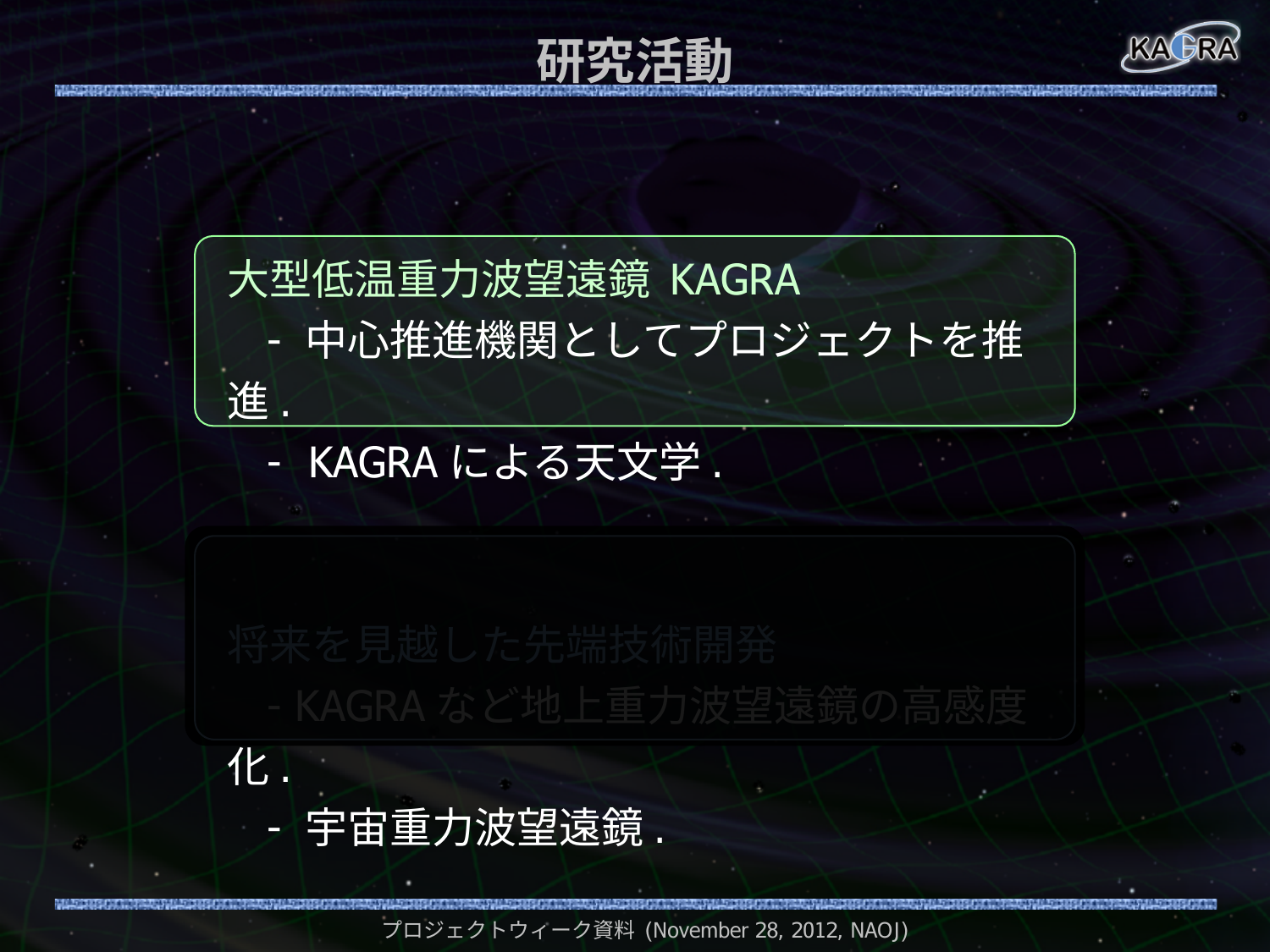

# 研究活動

大型低温重力波望遠鏡 KAGRA
   - 中心推進機関としてプロジェクトを推進.
   -  KAGRAによる天文学.

将来を見越した先端技術開発
   - KAGRAなど地上重力波望遠鏡の高感度化.
   - 宇宙重力波望遠鏡.

プロジェクトウィーク資料 (November 28, 2012, NAOJ)